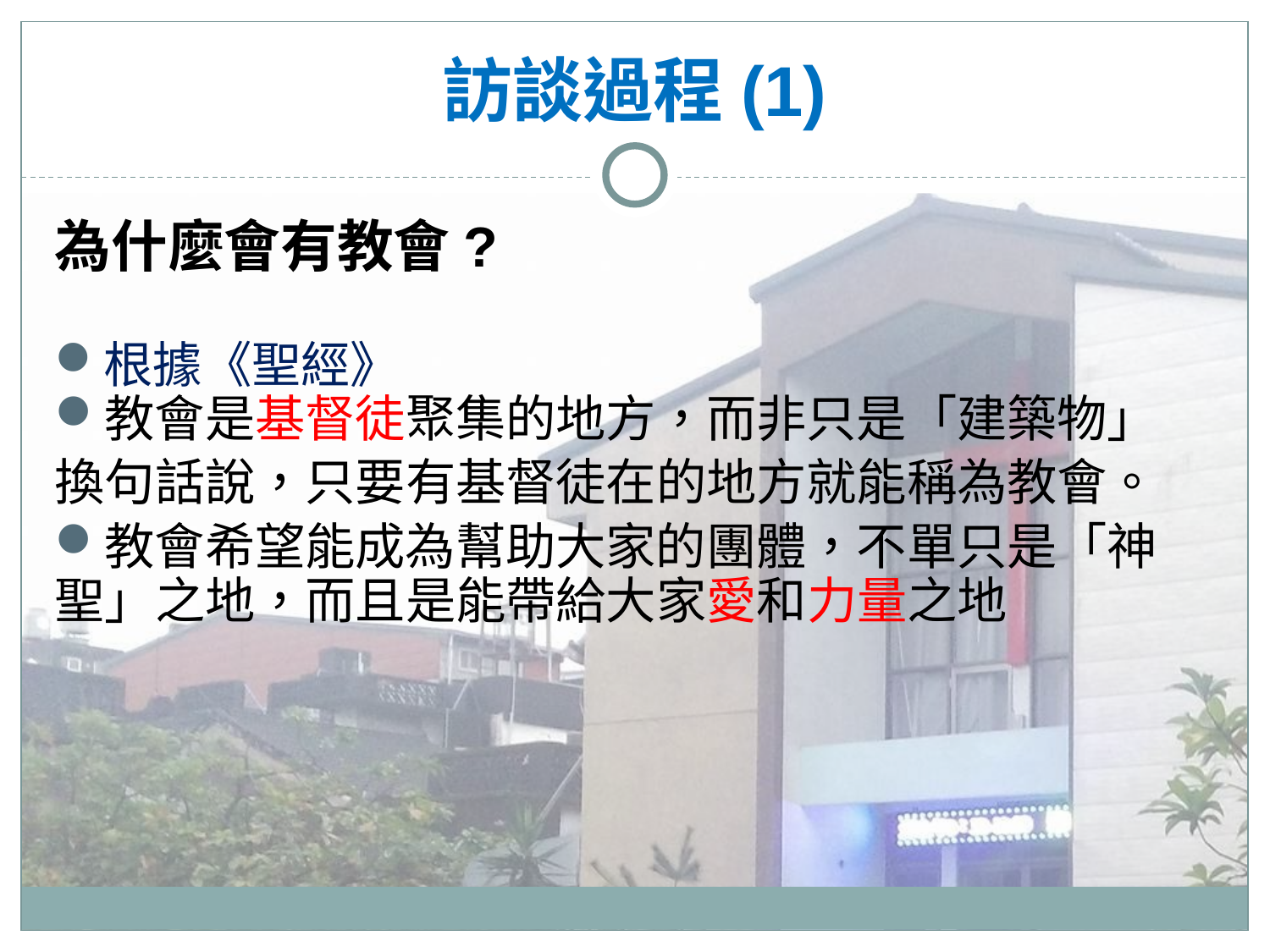

# 訪談過程(1)
為什麼會有教會?

根據《聖經》
教會是基督徒聚集的地方，而非只是「建築物」
換句話說，只要有基督徒在的地方就能稱為教會。
教會希望能成為幫助大家的團體，不單只是「神聖」之地，而且是能帶給大家愛和力量之地